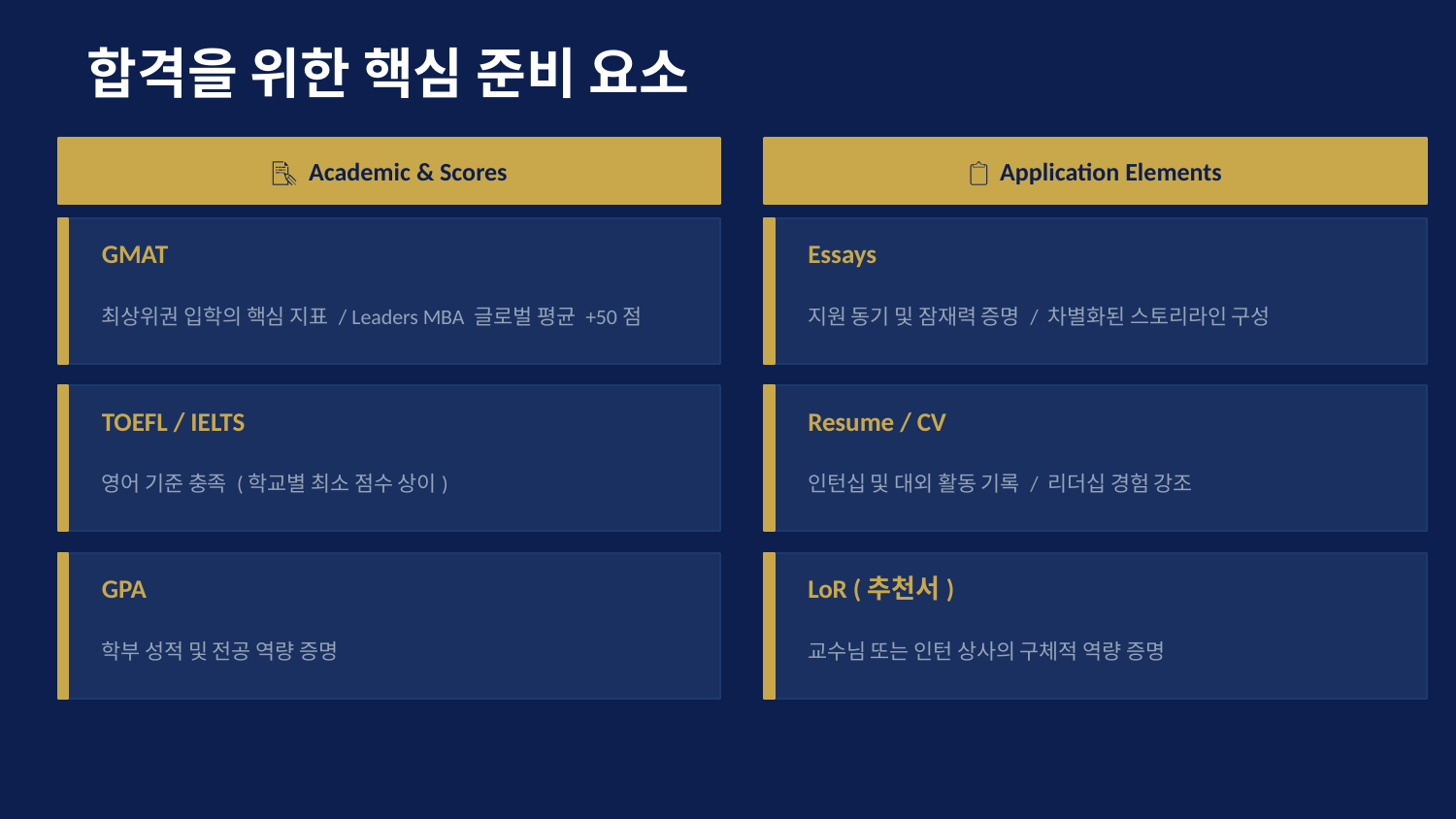

합격을 위한 핵심 준비 요소

📝  Academic & Scores

📋  Application Elements

GMAT
Essays
최상위권 입학의 핵심 지표 / Leaders MBA 글로벌 평균 +50점
지원 동기 및 잠재력 증명 / 차별화된 스토리라인 구성

TOEFL / IELTS
Resume / CV
영어 기준 충족 (학교별 최소 점수 상이)
인턴십 및 대외 활동 기록 / 리더십 경험 강조

GPA
LoR (추천서)
학부 성적 및 전공 역량 증명
교수님 또는 인턴 상사의 구체적 역량 증명